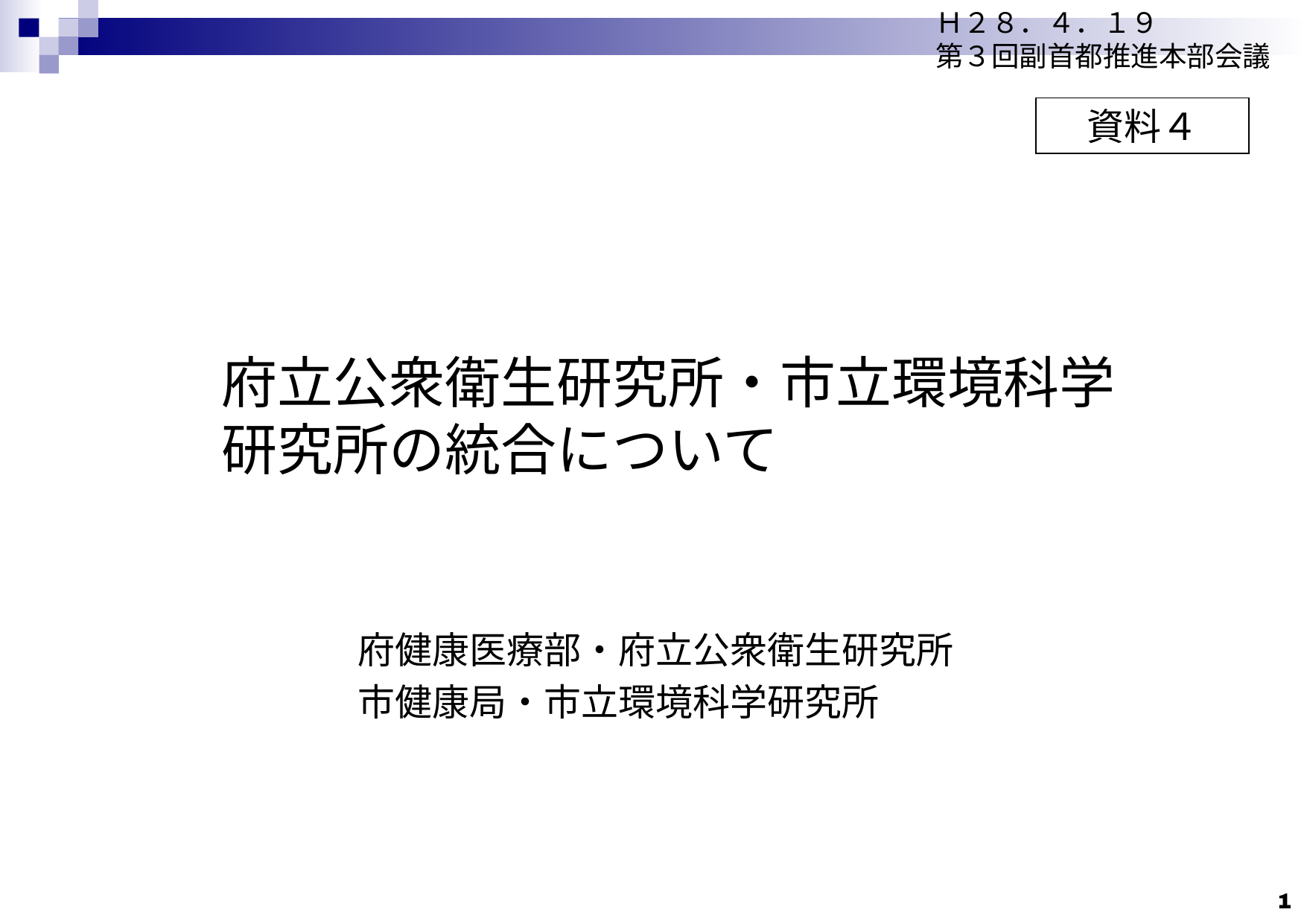

Ｈ２８．４．１９
第３回副首都推進本部会議
資料４
　　府立公衆衛生研究所・市立環境科学
　　研究所の統合について
　　　　府健康医療部・府立公衆衛生研究所
　　　　市健康局・市立環境科学研究所
1